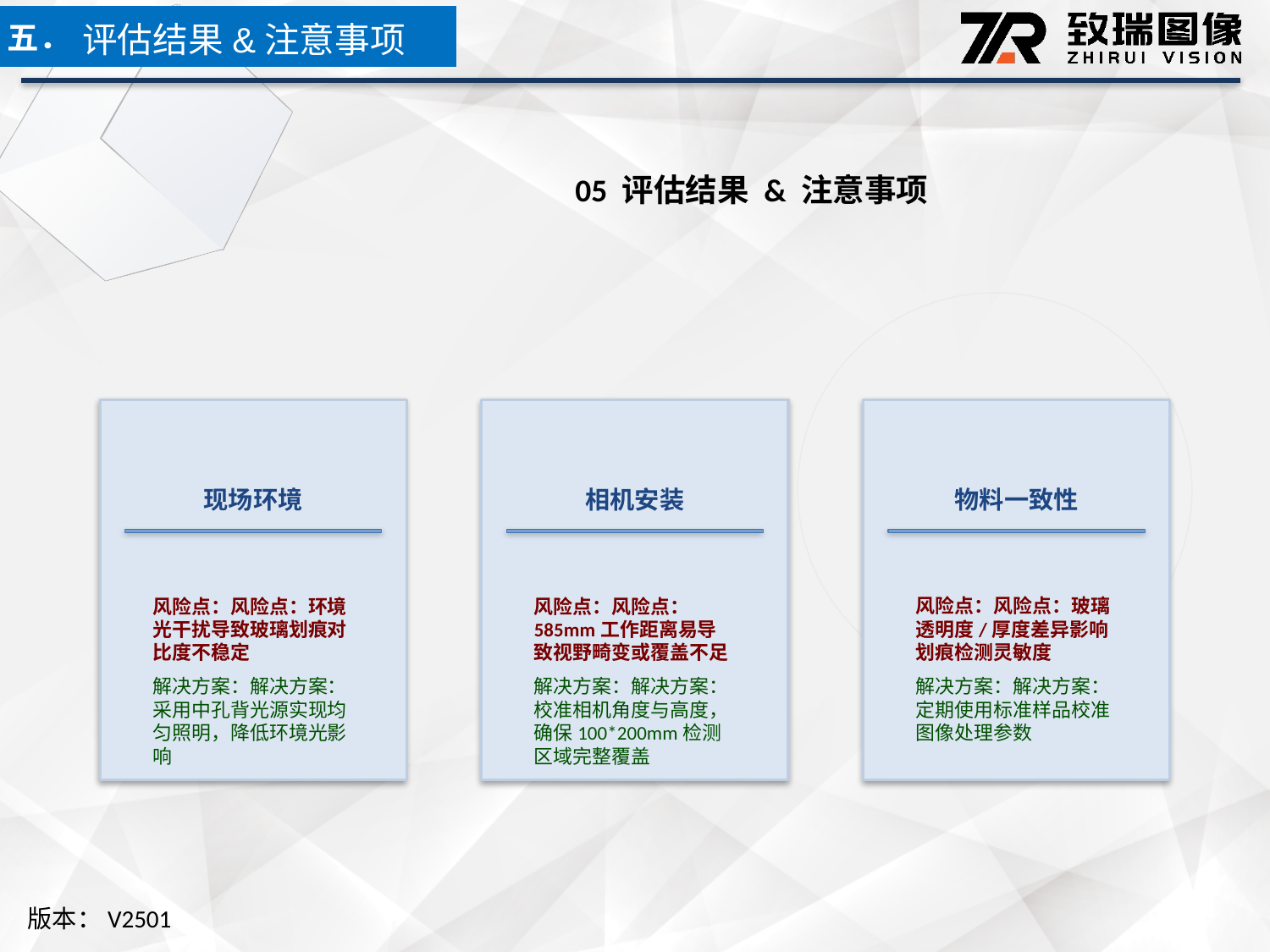

五．
评估结果&注意事项

05 评估结果 & 注意事项

现场环境

相机安装

物料一致性

风险点：风险点：环境光干扰导致玻璃划痕对比度不稳定
解决方案：解决方案：采用中孔背光源实现均匀照明，降低环境光影响

风险点：风险点：585mm工作距离易导致视野畸变或覆盖不足
解决方案：解决方案：校准相机角度与高度，确保100*200mm检测区域完整覆盖

风险点：风险点：玻璃透明度/厚度差异影响划痕检测灵敏度
解决方案：解决方案：定期使用标准样品校准图像处理参数